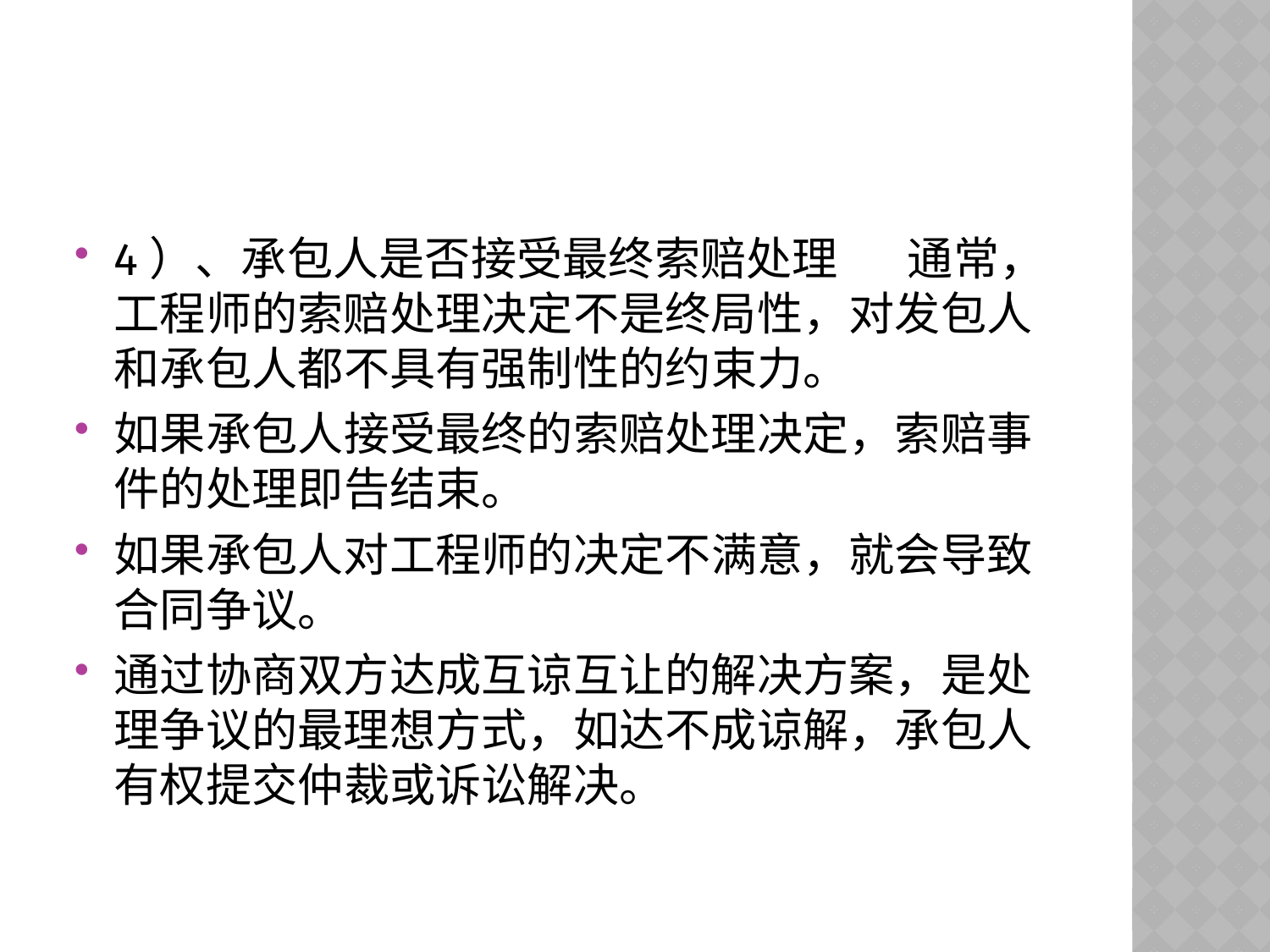

#
4）、承包人是否接受最终索赔处理   通常，工程师的索赔处理决定不是终局性，对发包人和承包人都不具有强制性的约束力。
如果承包人接受最终的索赔处理决定，索赔事件的处理即告结束。
如果承包人对工程师的决定不满意，就会导致合同争议。
通过协商双方达成互谅互让的解决方案，是处理争议的最理想方式，如达不成谅解，承包人有权提交仲裁或诉讼解决。